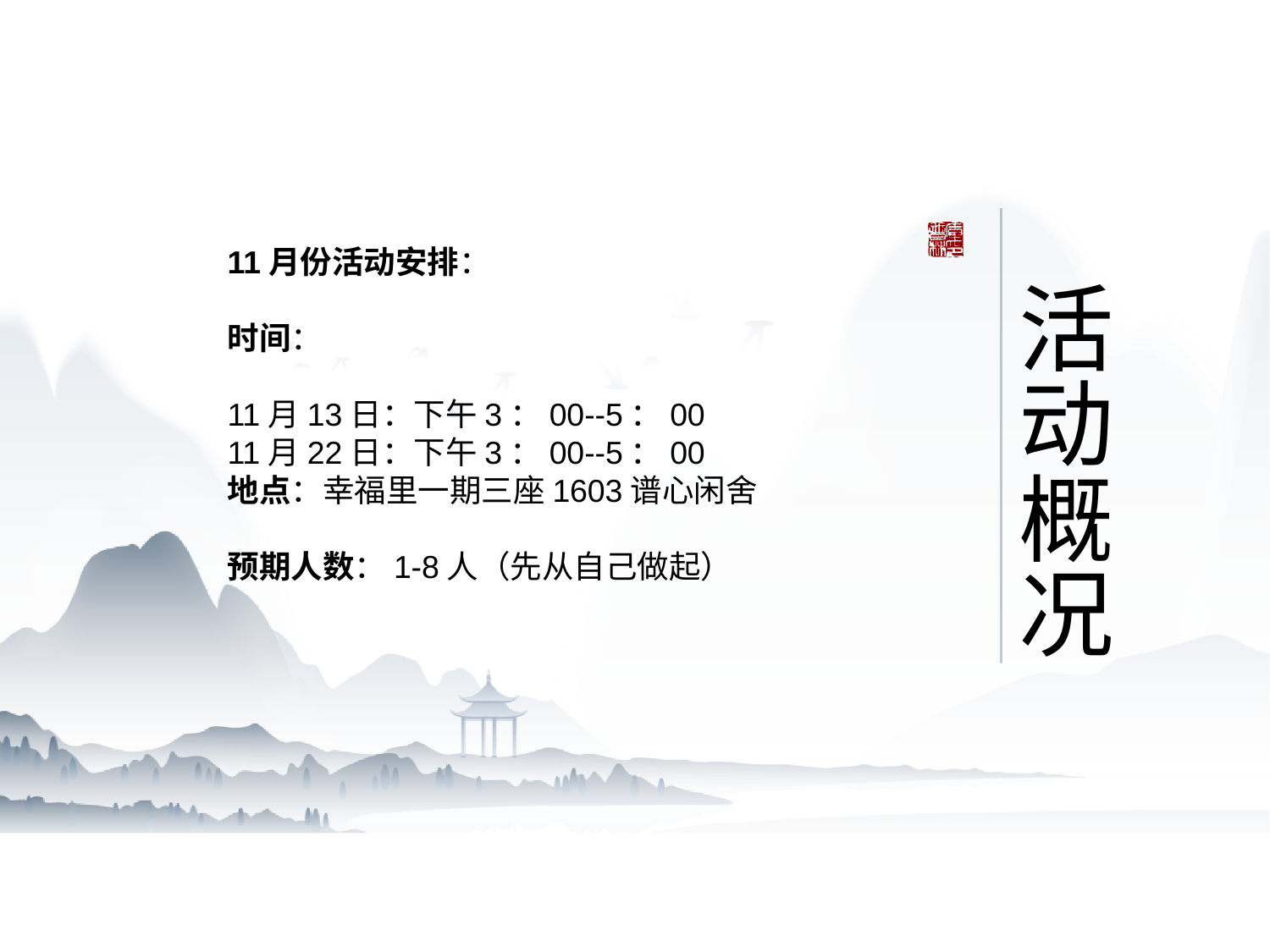

活动概况
11月份活动安排：

时间：

11月13日：下午3：00--5：00
11月22日：下午3：00--5：00
地点：幸福里一期三座1603谱心闲舍

预期人数：1-8人（先从自己做起）